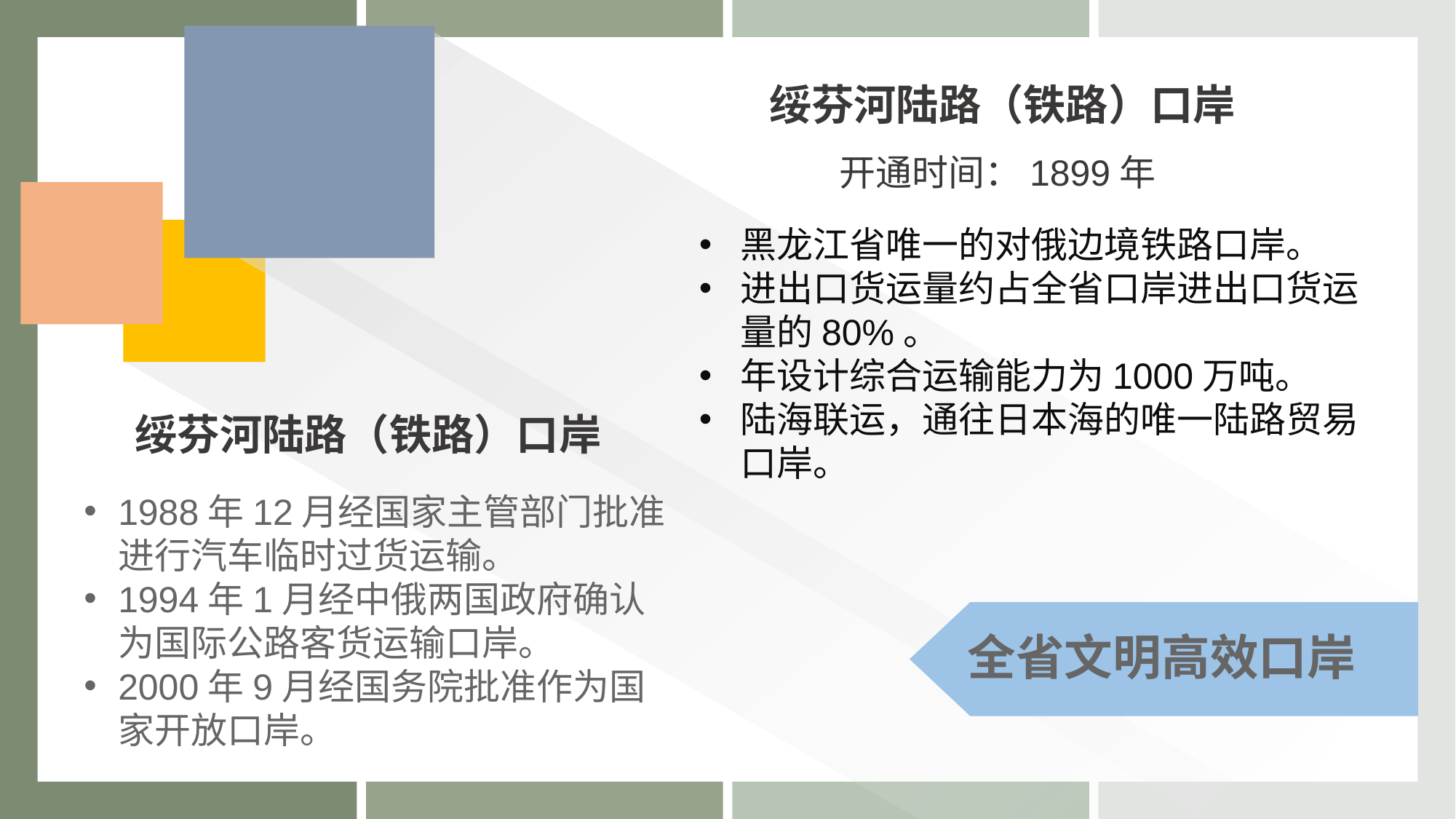

绥芬河陆路（铁路）口岸
开通时间：1899年

黑龙江省唯一的对俄边境铁路口岸。
进出口货运量约占全省口岸进出口货运量的80%。
年设计综合运输能力为1000万吨。
陆海联运，通往日本海的唯一陆路贸易口岸。

绥芬河陆路（铁路）口岸
1988年12月经国家主管部门批准进行汽车临时过货运输。
1994年1月经中俄两国政府确认为国际公路客货运输口岸。
2000年9月经国务院批准作为国家开放口岸。

全省文明高效口岸